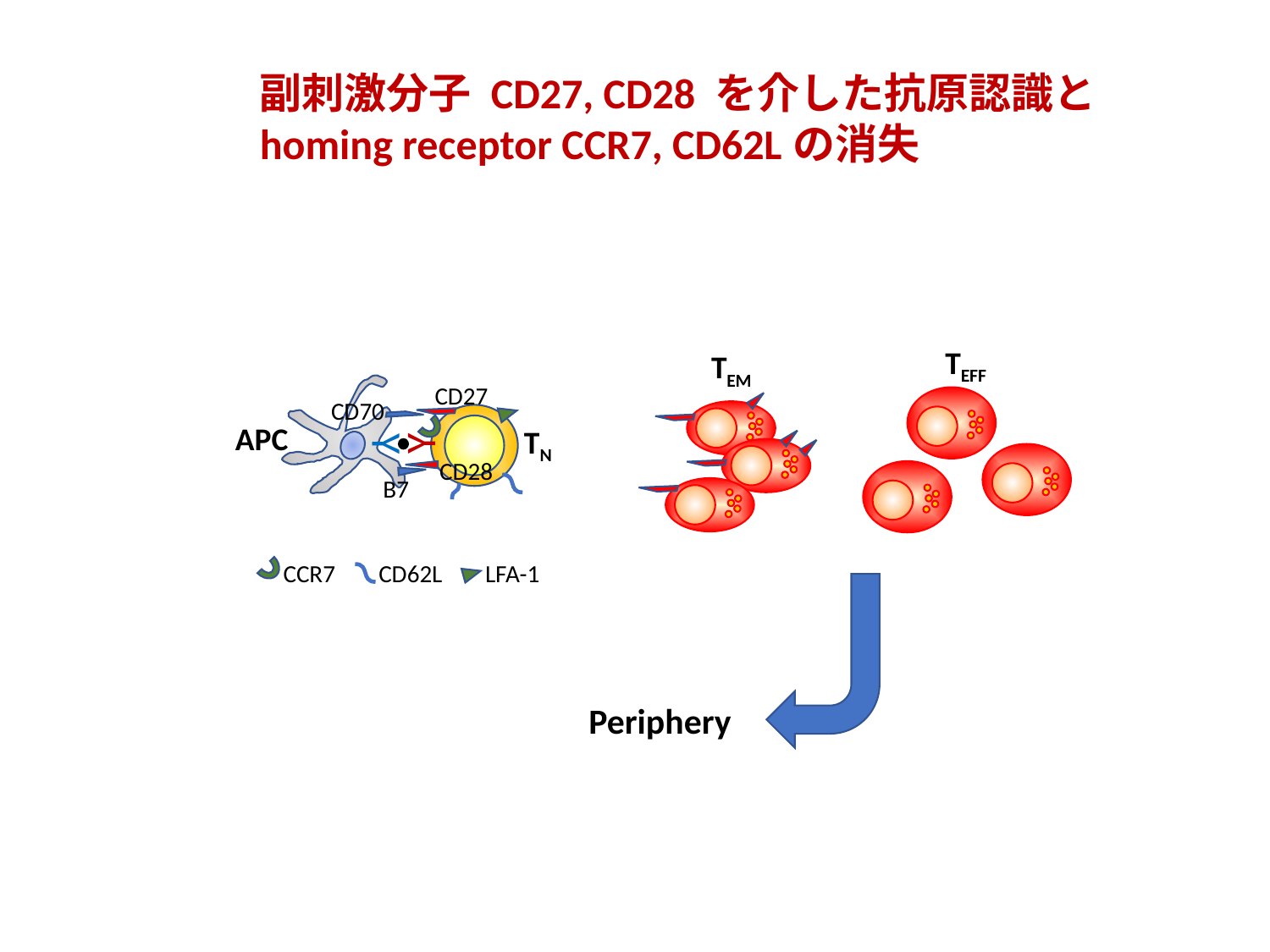

副刺激分子 CD27, CD28 を介した抗原認識と
homing receptor CCR7, CD62Lの消失
 TEFF
 TEM

Y
Y

CD27

CD70

APC
TN

CD28

B7

CCR7
CD62L
LFA-1

Periphery